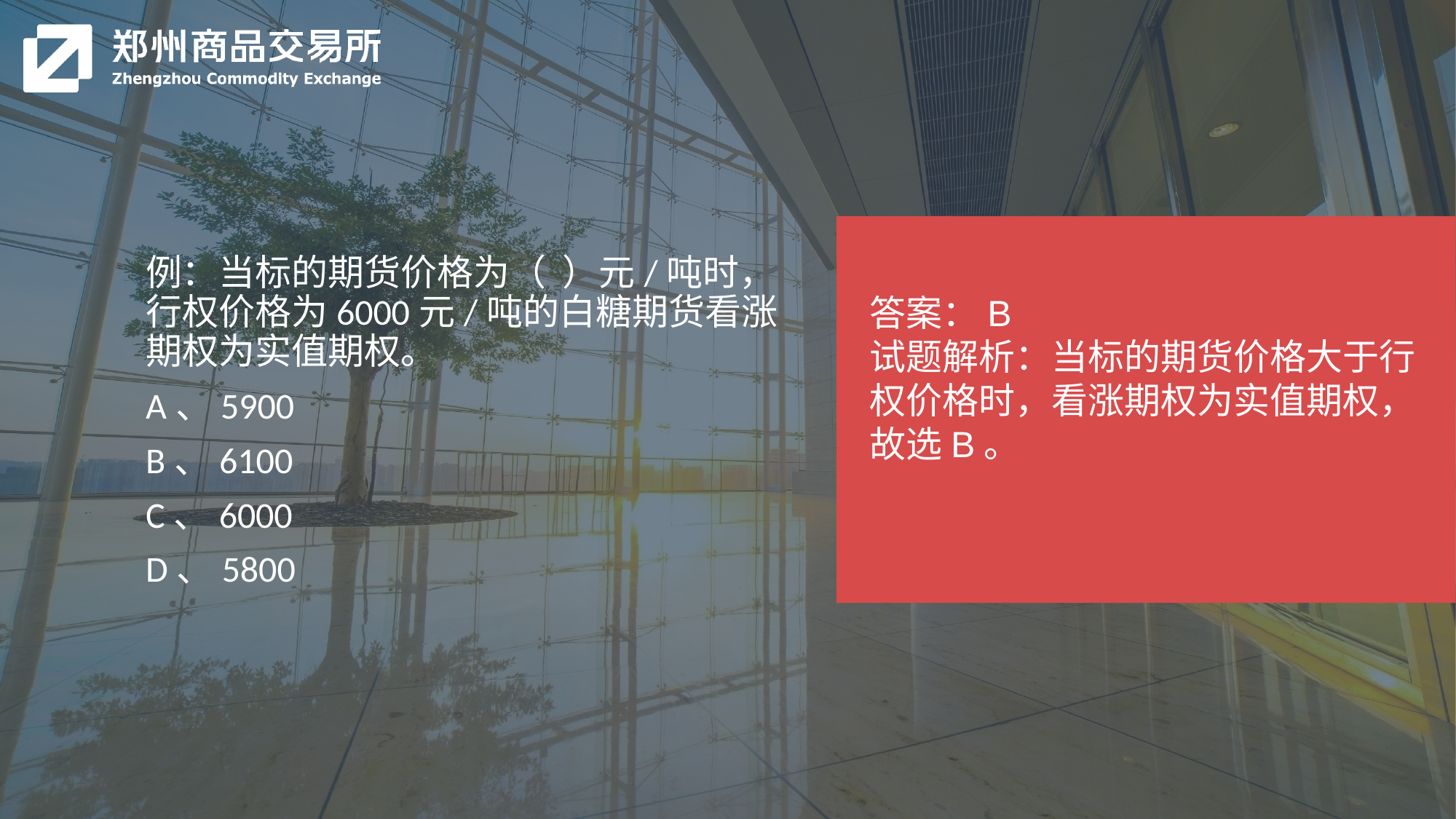

答案：B
试题解析：当标的期货价格大于行权价格时，看涨期权为实值期权，故选B。

例：当标的期货价格为（  ）元/吨时，行权价格为6000元/吨的白糖期货看涨期权为实值期权。
A、5900
B、6100
C、6000
D、5800